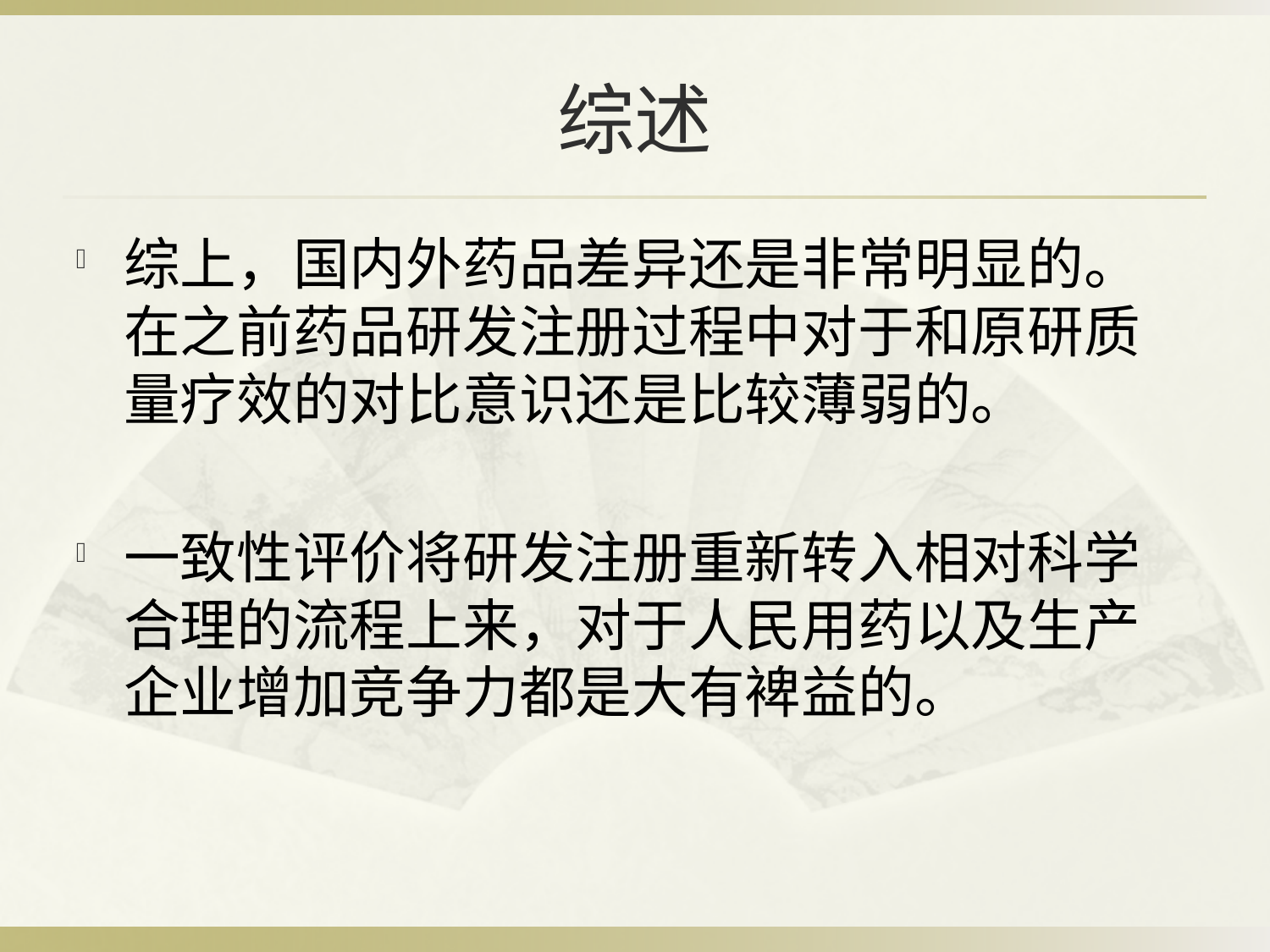

# 综述
综上，国内外药品差异还是非常明显的。在之前药品研发注册过程中对于和原研质量疗效的对比意识还是比较薄弱的。

一致性评价将研发注册重新转入相对科学合理的流程上来，对于人民用药以及生产企业增加竞争力都是大有裨益的。